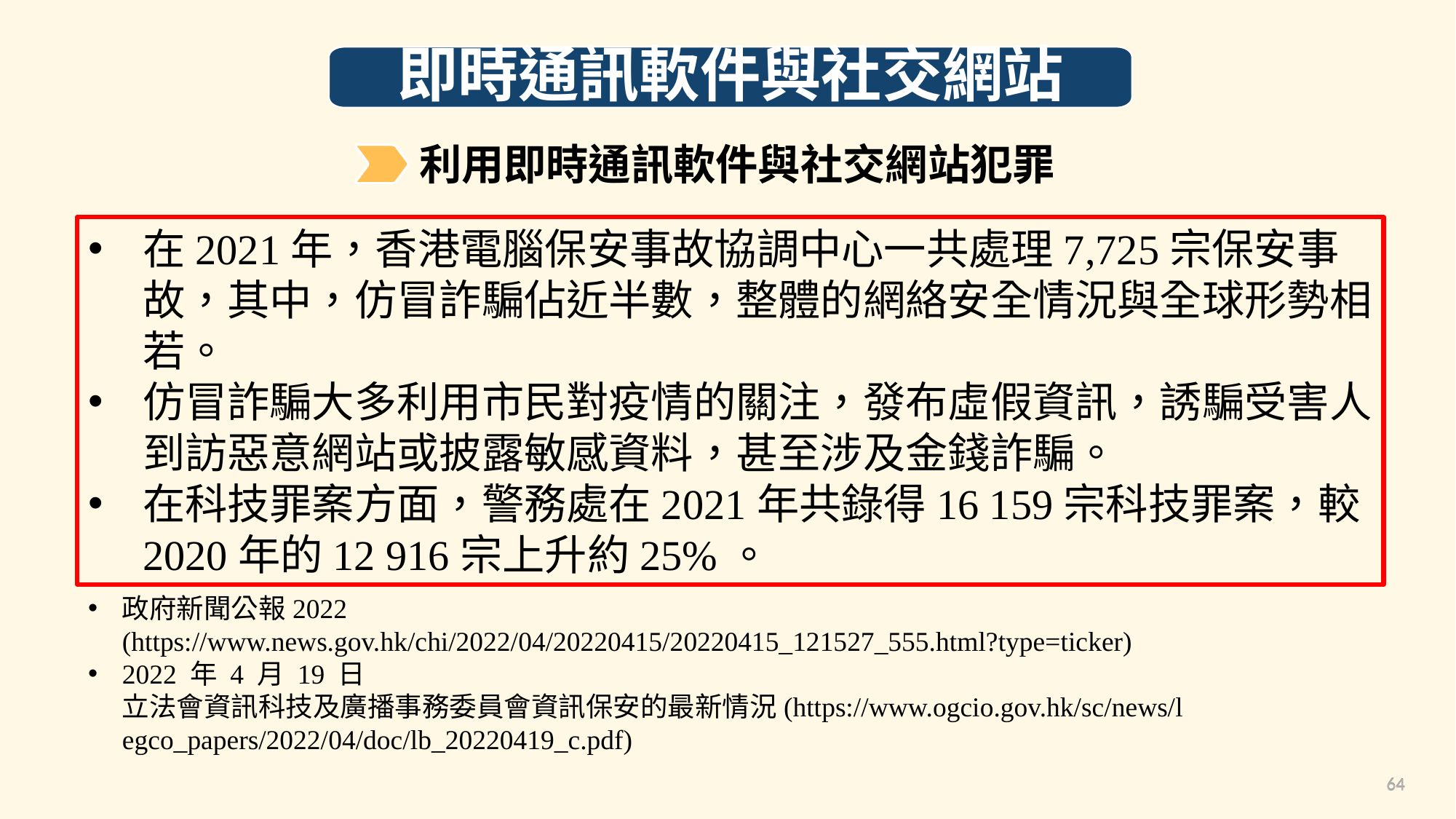

即時通訊軟件與社交網站
利用即時通訊軟件與社交網站犯罪

在2021年，香港電腦保安事故協調中心一共處理7,725宗保安事故，其中，仿冒詐騙佔近半數，整體的網絡安全情況與全球形勢相若。
仿冒詐騙大多利用市民對疫情的關注，發布虛假資訊，誘騙受害人到訪惡意網站或披露敏感資料，甚至涉及金錢詐騙。
在科技罪案方面，警務處在2021年共錄得16 159宗科技罪案，較2020年的12 916宗上升約25%。
政府新聞公報2022 (https://www.news.gov.hk/chi/2022/04/20220415/20220415_121527_555.html?type=ticker)
2022 年 4 月 19 日 立法會資訊科技及廣播事務委員會資訊保安的最新情況(https://www.ogcio.gov.hk/sc/news/legco_papers/2022/04/doc/lb_20220419_c.pdf)
64